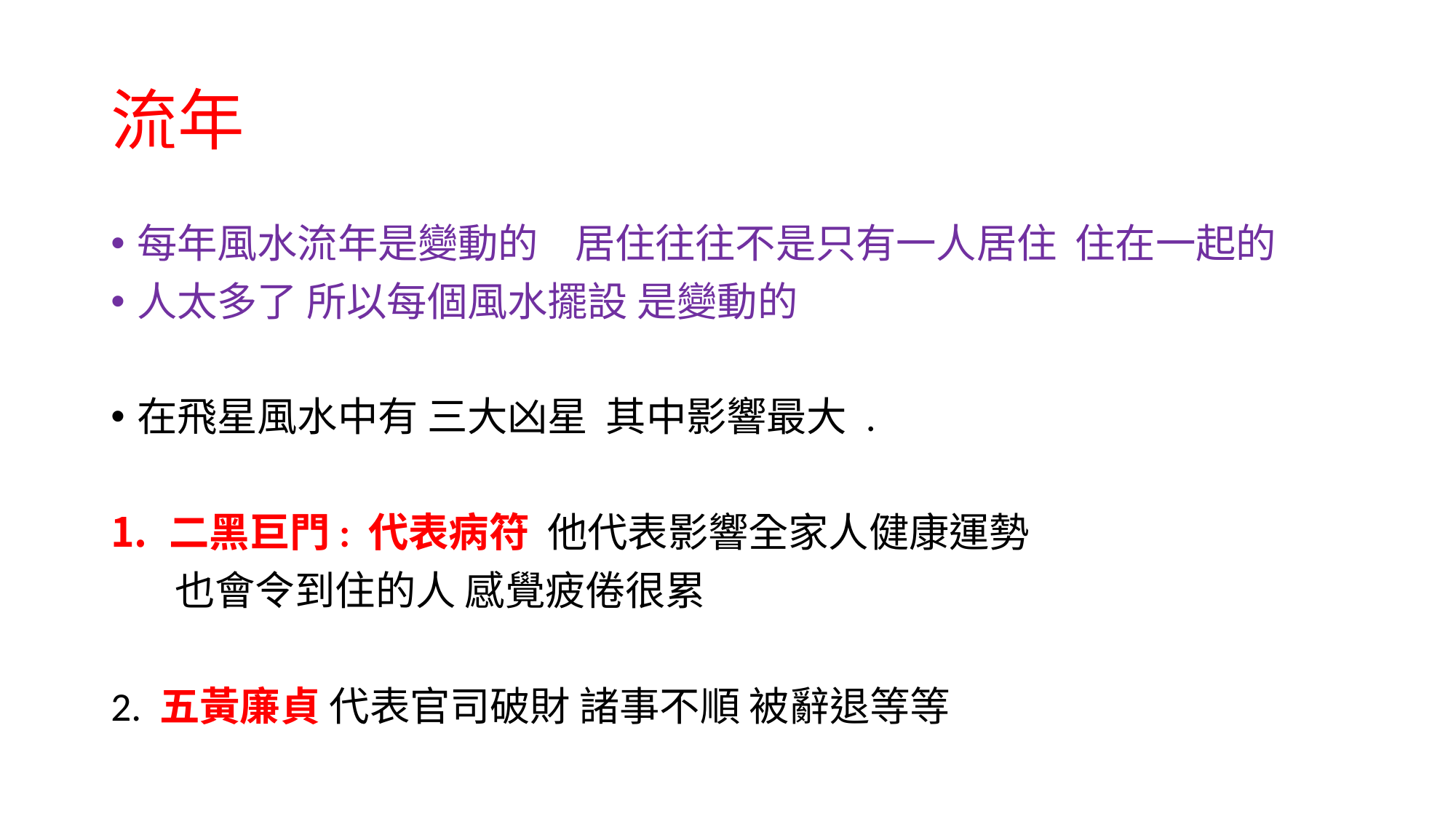

# 流年
每年風水流年是變動的    居住往往不是只有一人居住  住在一起的
人太多了 所以每個風水擺設 是變動的

在飛星風水中有 三大凶星  其中影響最大 .

二黑巨門: 代表病符  他代表影響全家人健康運勢
      也會令到住的人 感覺疲倦很累

2. 五黃廉貞 代表官司破財 諸事不順 被辭退等等